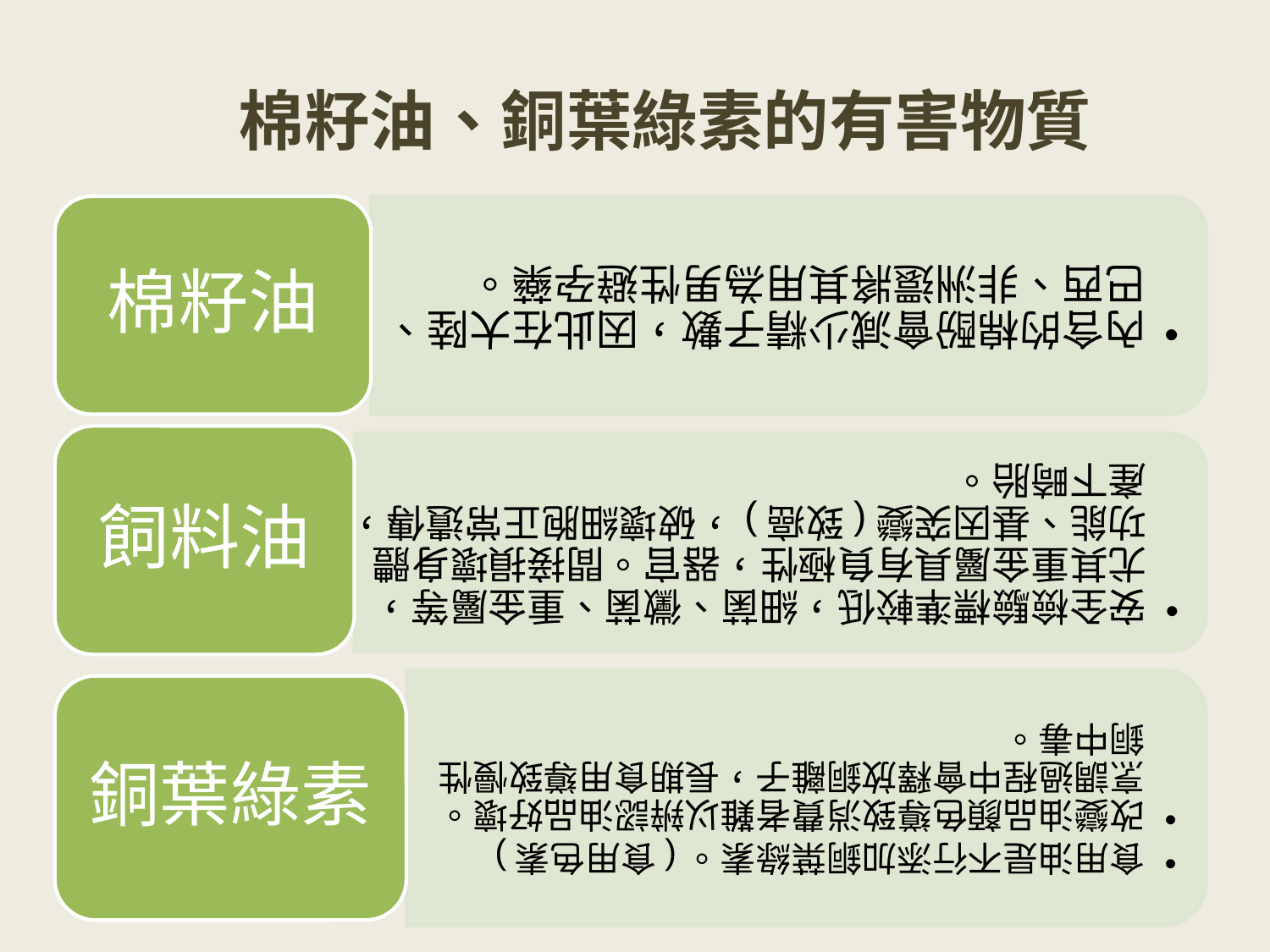

# 棉籽油、銅葉綠素的有害物質
內含的棉酚會減少精子數，因此在大陸、巴西、非洲還將其用為男性避孕藥。
棉籽油
安全檢驗標準較低，細菌、黴菌、重金屬等，尤其重金屬具有負極性，器官。間接損壞身體功能、基因突變(致癌)，破壞細胞正常遺傳，產下畸胎。
飼料油
食用油是不行添加銅葉綠素。(食用色素)
改變油品顏色導致消費者難以辨認油品好壞。烹調過程中會釋放銅離子，長期食用導致慢性銅中毒。
銅葉綠素